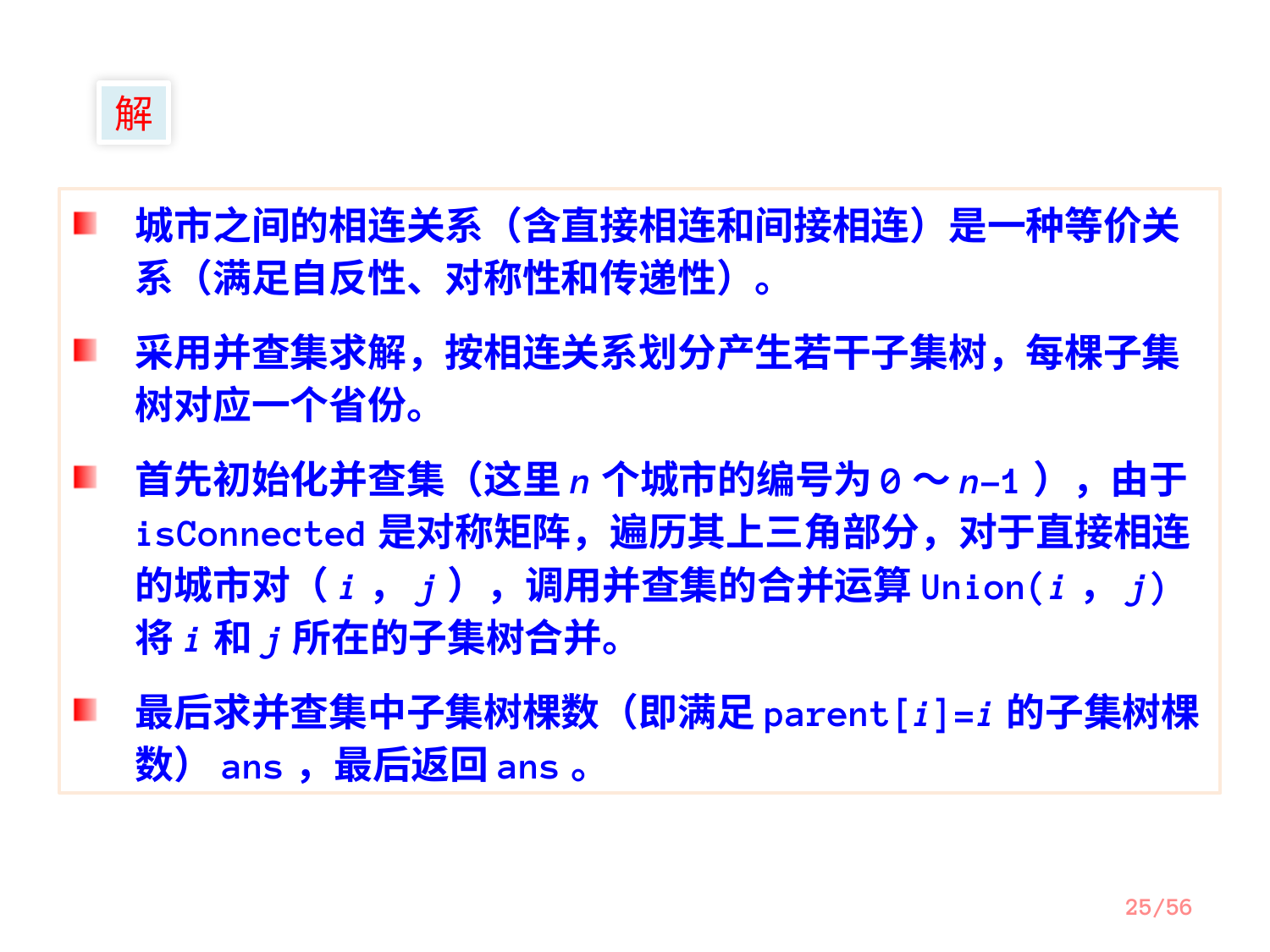

解
城市之间的相连关系（含直接相连和间接相连）是一种等价关系（满足自反性、对称性和传递性）。
采用并查集求解，按相连关系划分产生若干子集树，每棵子集树对应一个省份。
首先初始化并查集（这里n个城市的编号为0～n-1），由于isConnected是对称矩阵，遍历其上三角部分，对于直接相连的城市对（i，j），调用并查集的合并运算Union(i，j)将i和j所在的子集树合并。
最后求并查集中子集树棵数（即满足parent[i]=i的子集树棵数）ans，最后返回ans。
25/56